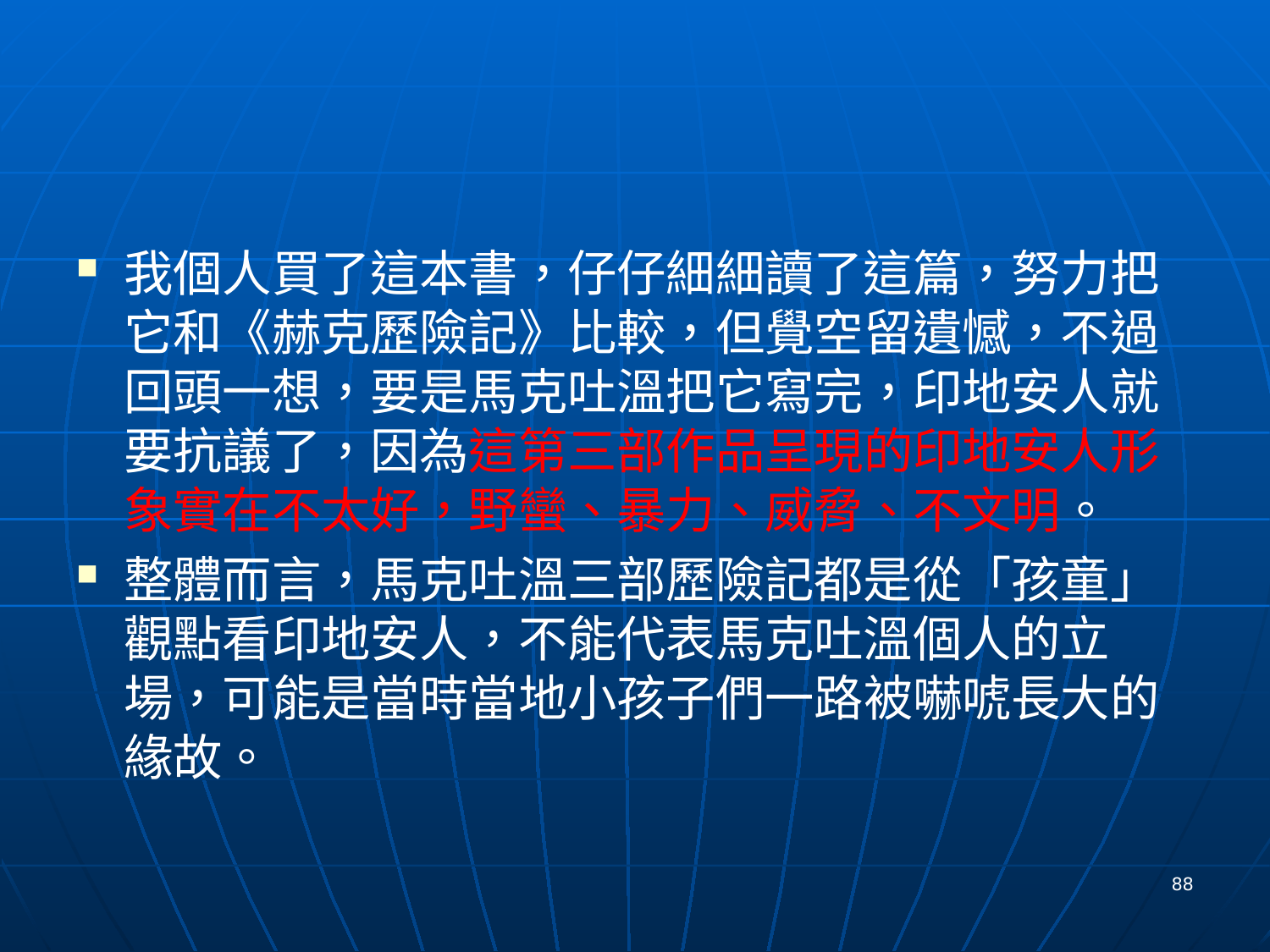

#
我個人買了這本書，仔仔細細讀了這篇，努力把它和《赫克歷險記》比較，但覺空留遺憾，不過回頭一想，要是馬克吐溫把它寫完，印地安人就要抗議了，因為這第三部作品呈現的印地安人形象實在不太好，野蠻、暴力、威脅、不文明。
整體而言，馬克吐溫三部歷險記都是從「孩童」觀點看印地安人，不能代表馬克吐溫個人的立場，可能是當時當地小孩子們一路被嚇唬長大的緣故。
88